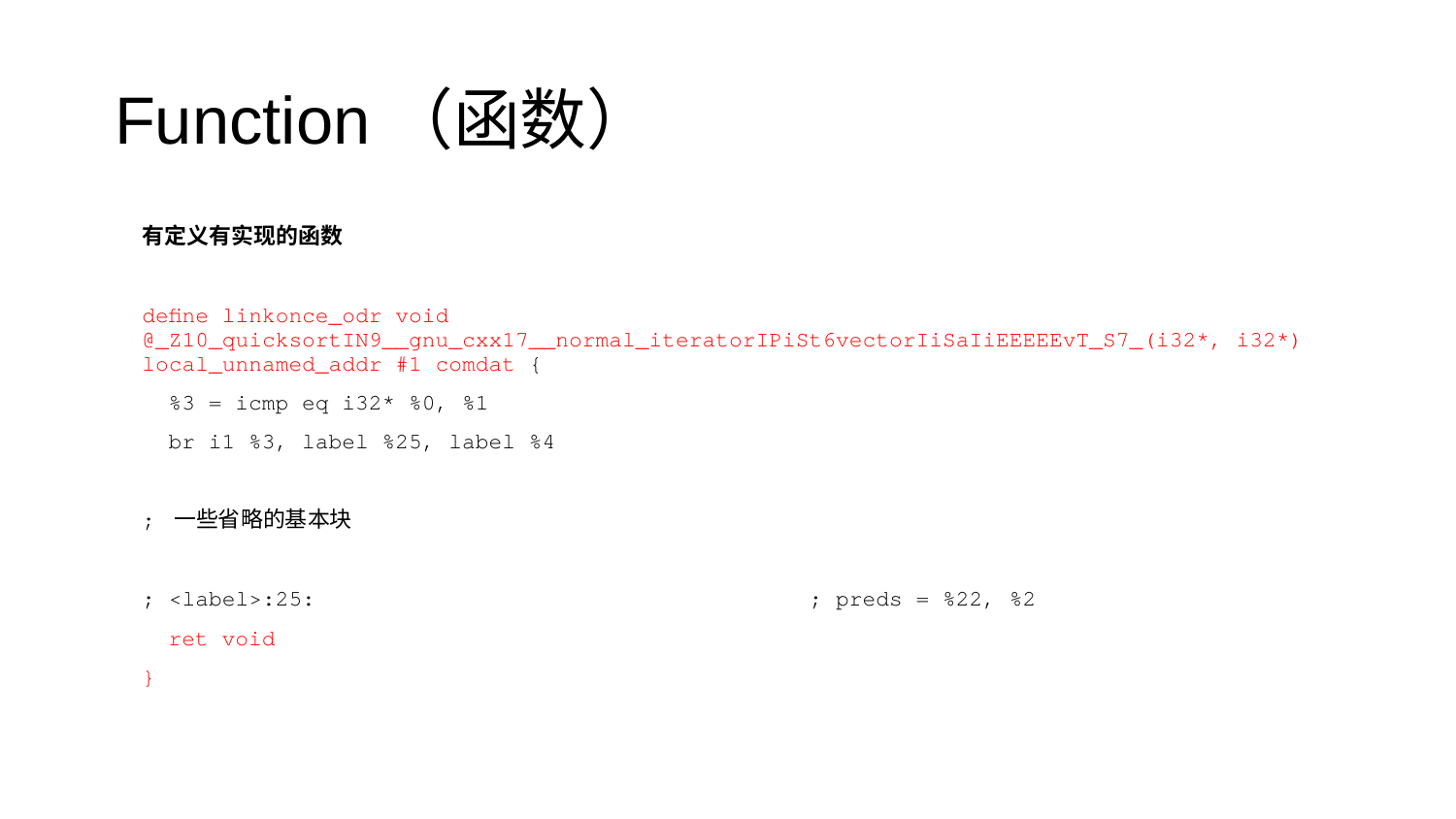

# Function（函数）
有定义有实现的函数

define linkonce_odr void @_Z10_quicksortIN9__gnu_cxx17__normal_iteratorIPiSt6vectorIiSaIiEEEEEvT_S7_(i32*, i32*) local_unnamed_addr #1 comdat {
  %3 = icmp eq i32* %0, %1
  br i1 %3, label %25, label %4

; 一些省略的基本块

; <label>:25:                                     ; preds = %22, %2
  ret void
}